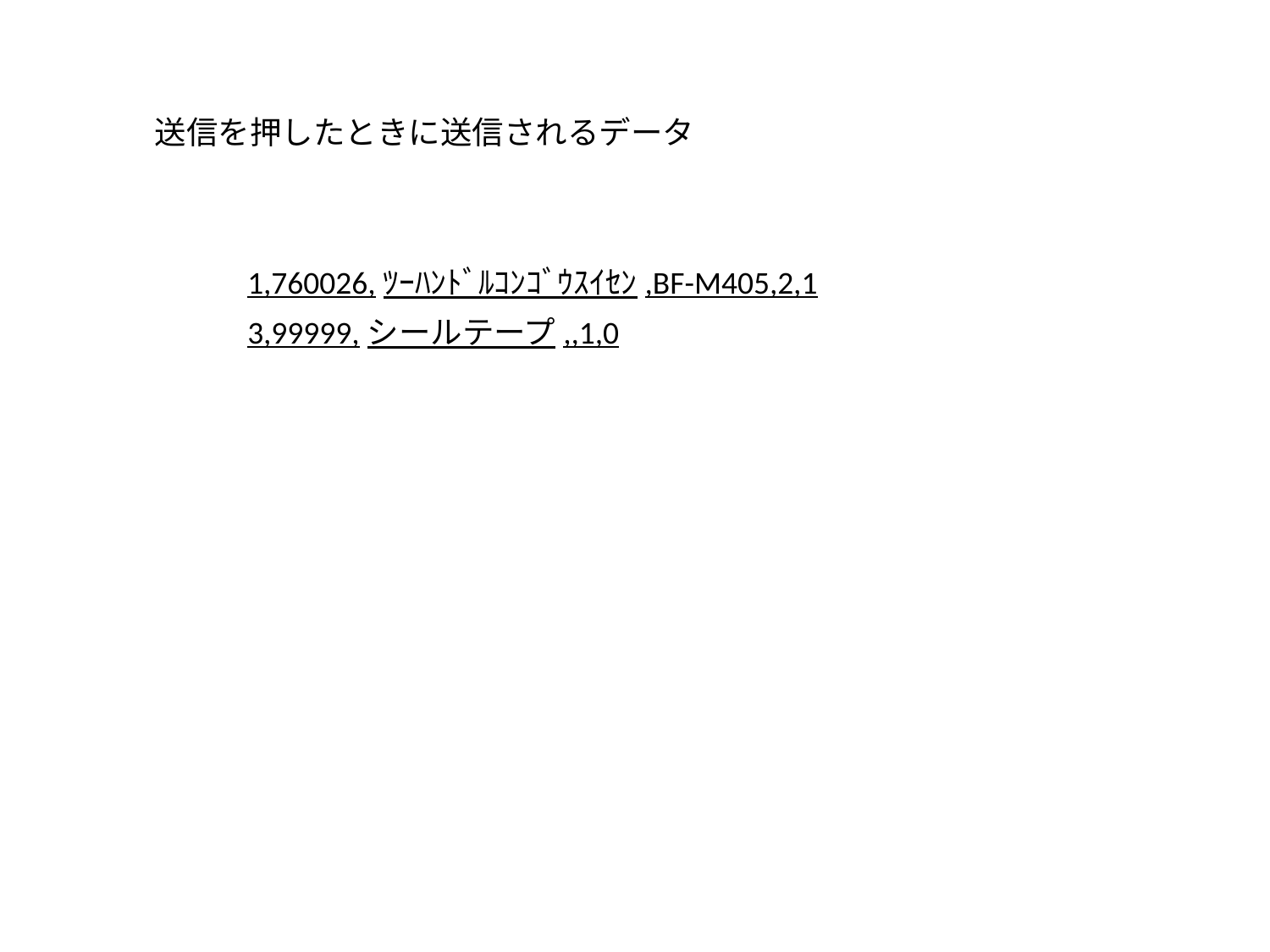

送信を押したときに送信されるデータ
1,760026,ﾂｰﾊﾝﾄﾞﾙｺﾝｺﾞｳｽｲｾﾝ,BF-M405,2,1
3,99999,シールテープ,,1,0